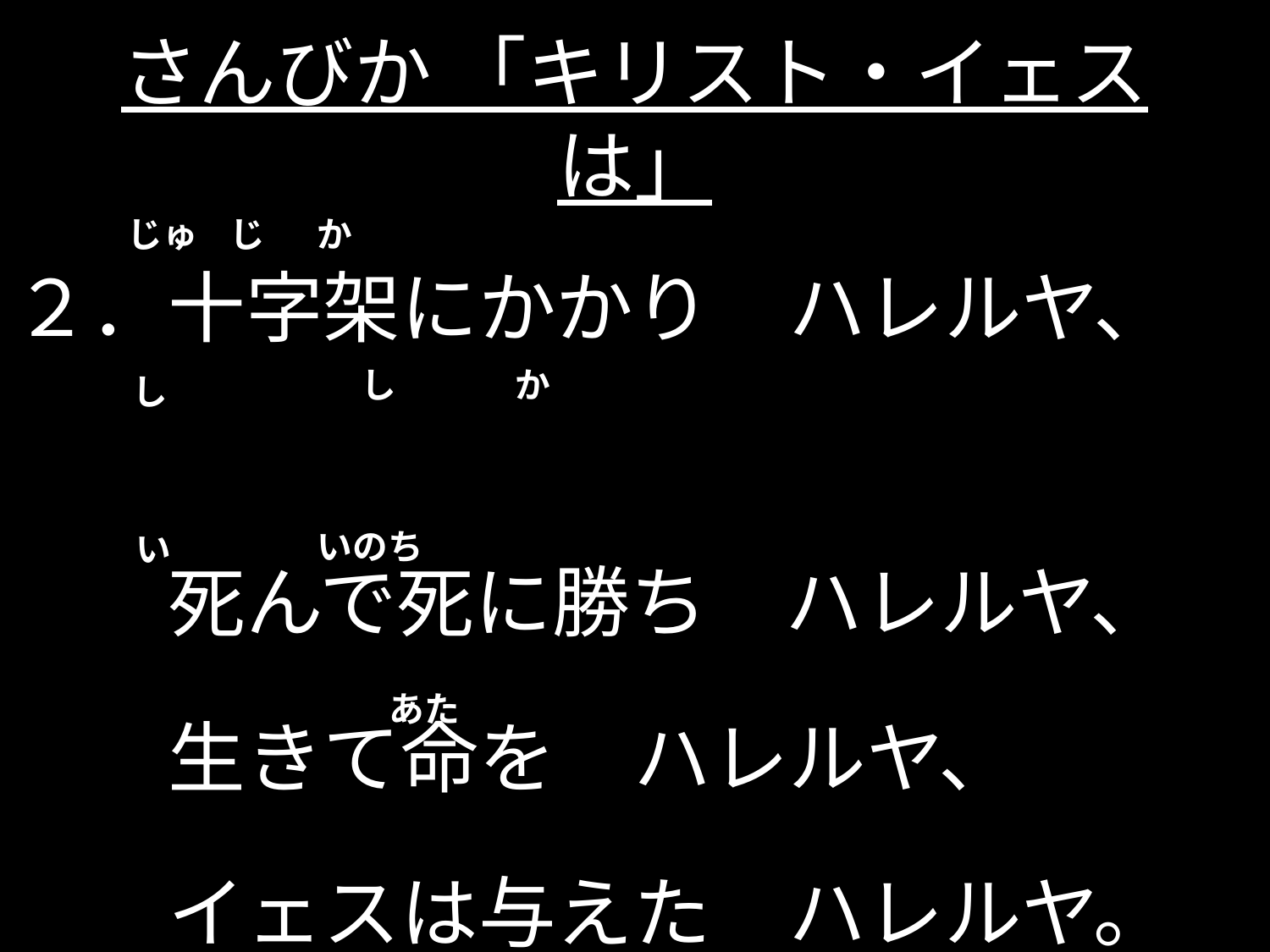

# さんびか 「キリスト・イェスは」
２．十字架にかかり　ハレルヤ、
　　死んで死に勝ち　ハレルヤ、
　　生きて命を　ハレルヤ、
　　イェスは与えた　ハレルヤ。
じゅ    じ　  か
し
か
し
いのち
い
あた